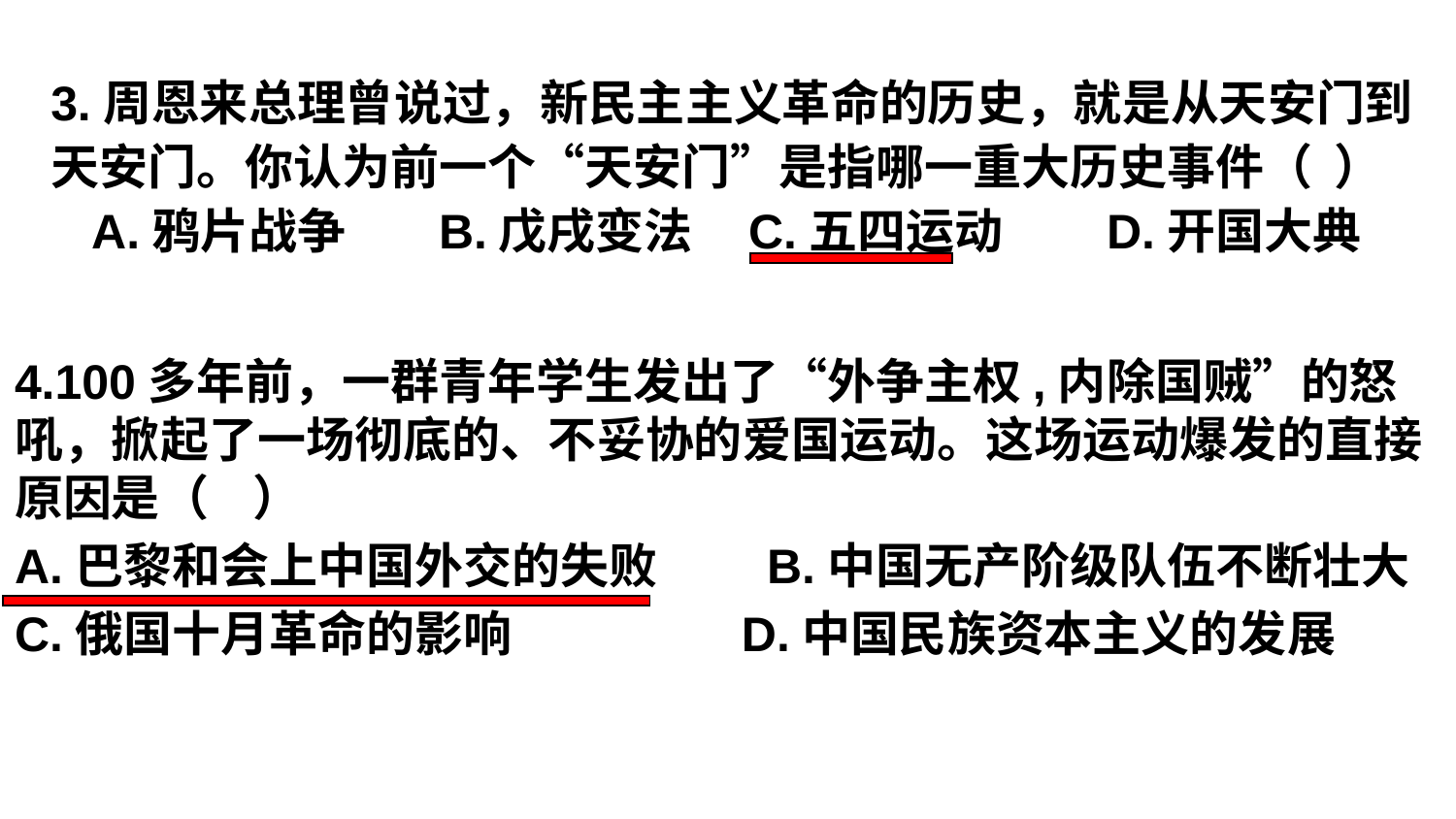

3.周恩来总理曾说过，新民主主义革命的历史，就是从天安门到天安门。你认为前一个“天安门”是指哪一重大历史事件（  ）
   A.鸦片战争 　  B.戊戌变法    C.五四运动    　D.开国大典

4.100多年前，一群青年学生发出了“外争主权,内除国贼”的怒吼，掀起了一场彻底的、不妥协的爱国运动。这场运动爆发的直接原因是（    ）
A.巴黎和会上中国外交的失败         B.中国无产阶级队伍不断壮大
C.俄国十月革命的影响                    D.中国民族资本主义的发展